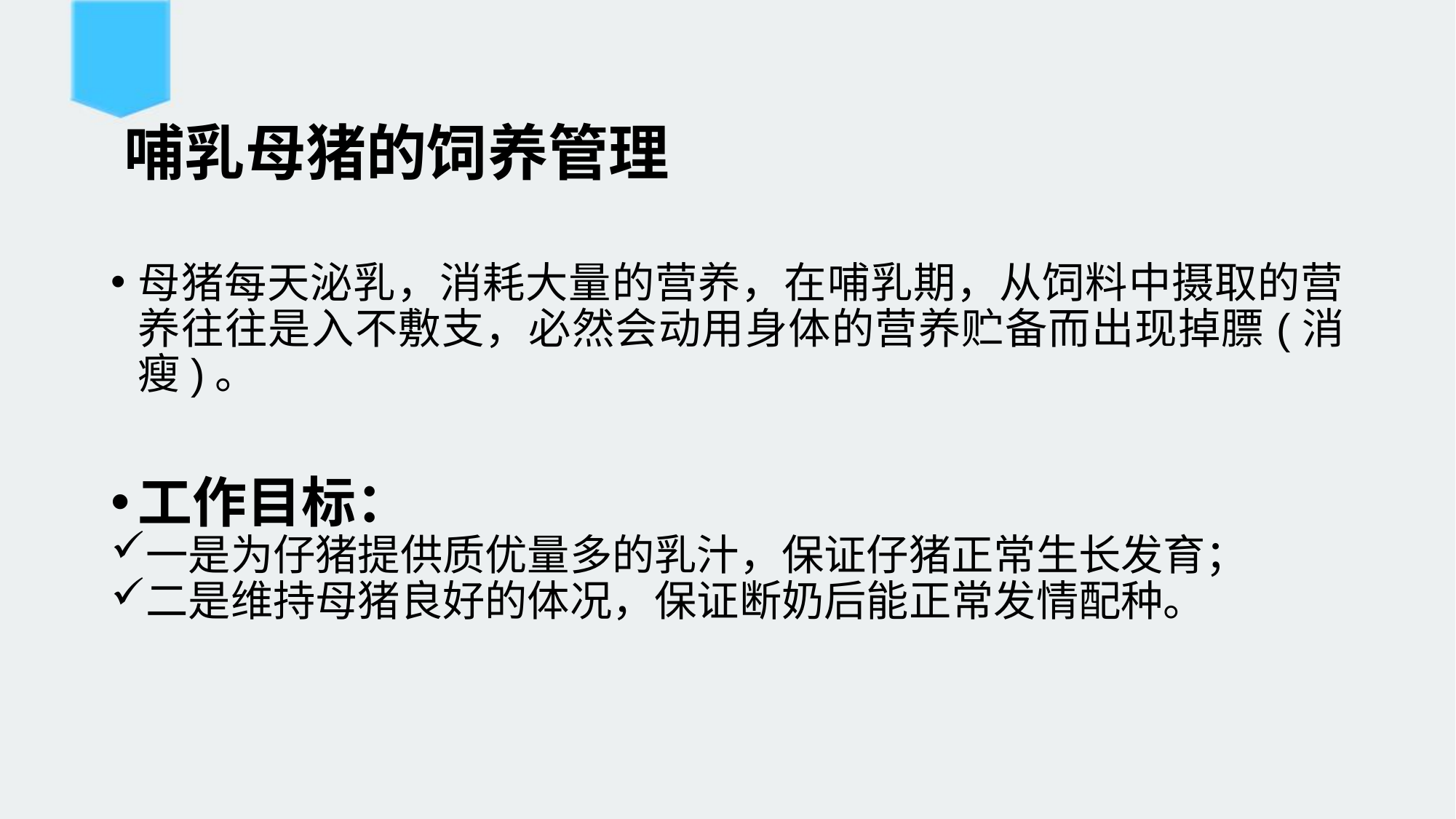

# 哺乳母猪的饲养管理
母猪每天泌乳，消耗大量的营养，在哺乳期，从饲料中摄取的营养往往是入不敷支，必然会动用身体的营养贮备而出现掉膘(消瘦)。

工作目标：
一是为仔猪提供质优量多的乳汁，保证仔猪正常生长发育；
二是维持母猪良好的体况，保证断奶后能正常发情配种。